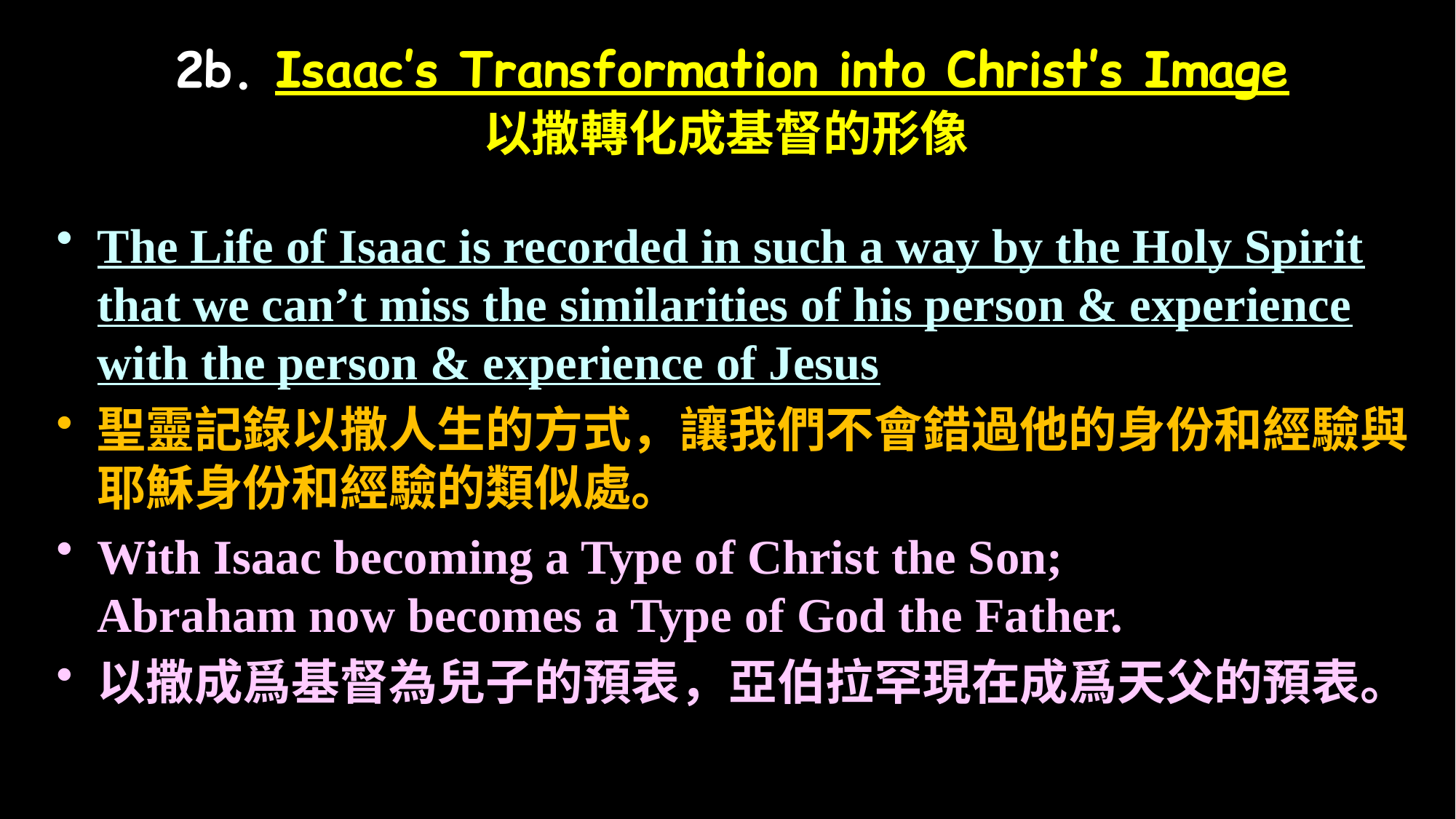

# 2b. Isaac’s Transformation into Christ’s Image 以撒轉化成基督的形像
The Life of Isaac is recorded in such a way by the Holy Spirit that we can’t miss the similarities of his person & experience with the person & experience of Jesus
聖靈記錄以撒人生的方式，讓我們不會錯過他的身份和經驗與耶穌身份和經驗的類似處。
With Isaac becoming a Type of Christ the Son; 			Abraham now becomes a Type of God the Father.
以撒成爲基督為兒子的預表，亞伯拉罕現在成爲天父的預表。